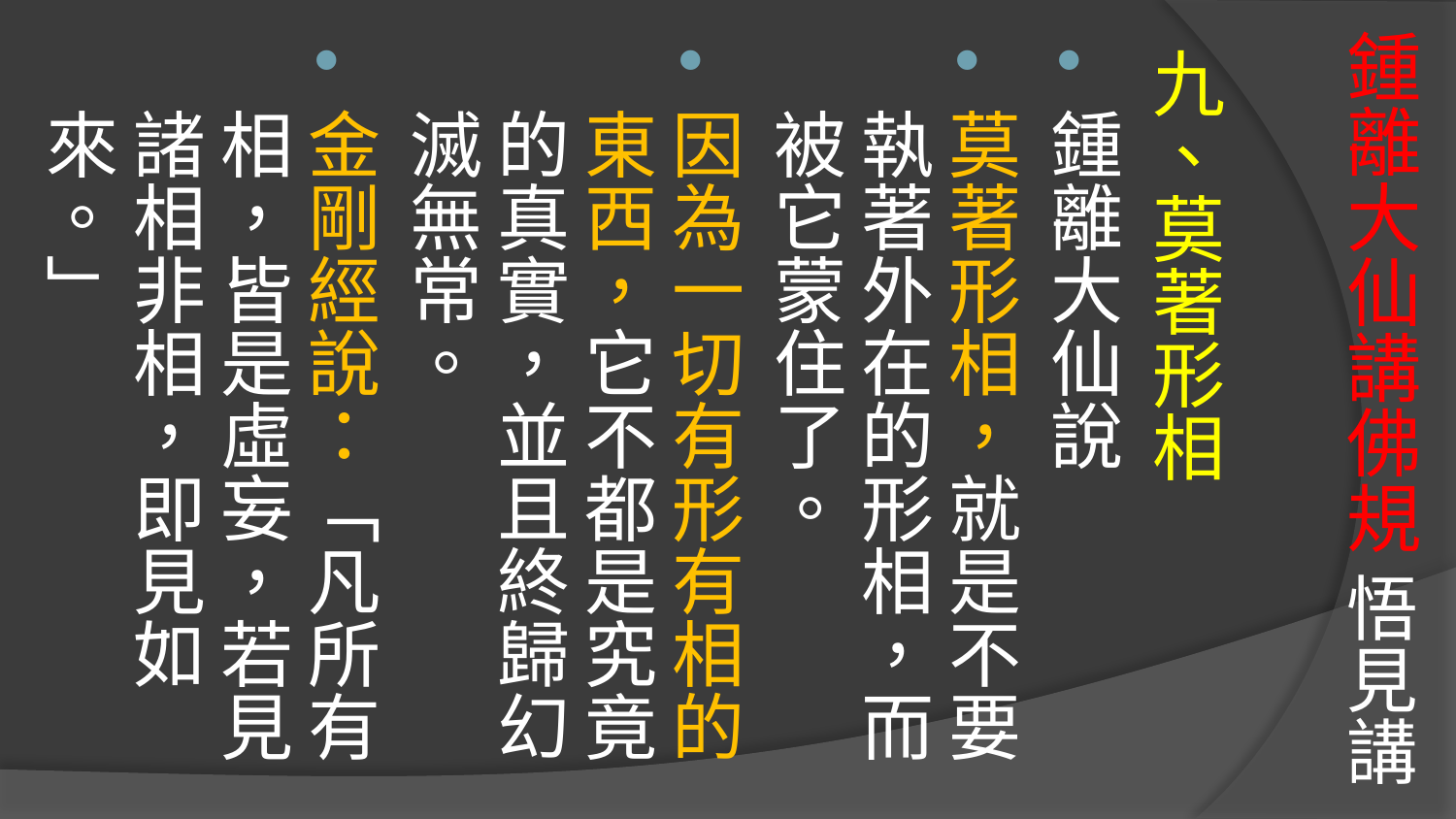

# 鍾離大仙講佛規 悟見講
九、莫著形相
鍾離大仙說
莫著形相，就是不要執著外在的形相，而被它蒙住了。
因為一切有形有相的東西，它不都是究竟的真實，並且終歸幻滅無常。
金剛經說：「凡所有相，皆是虛妄，若見諸相非相，即見如來。」